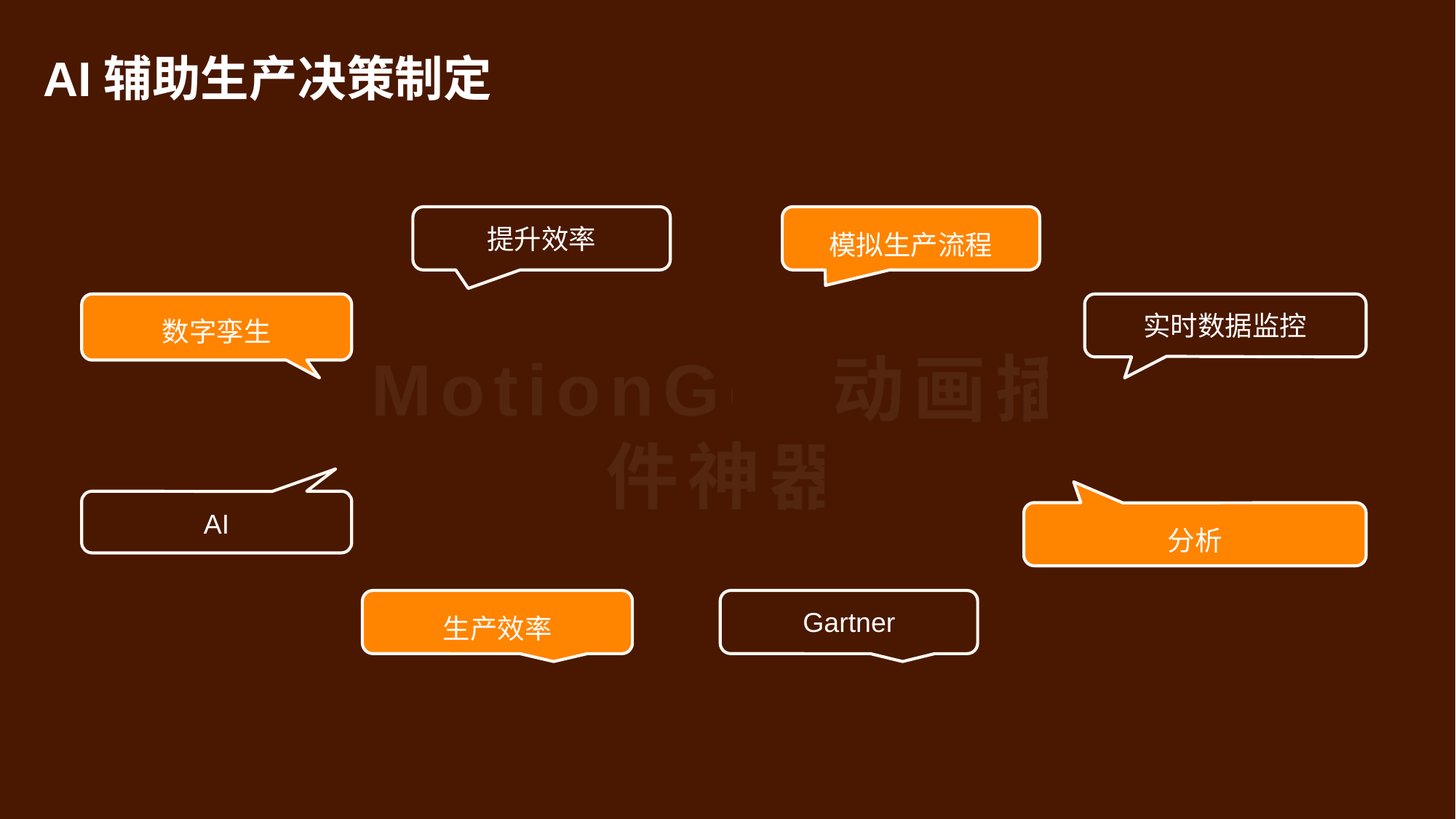

AI辅助生产决策制定

提升效率
模拟生产流程

实时数据监控
数字孪生
MotionGo-动画插件神器

AI
分析

Gartner
生产效率